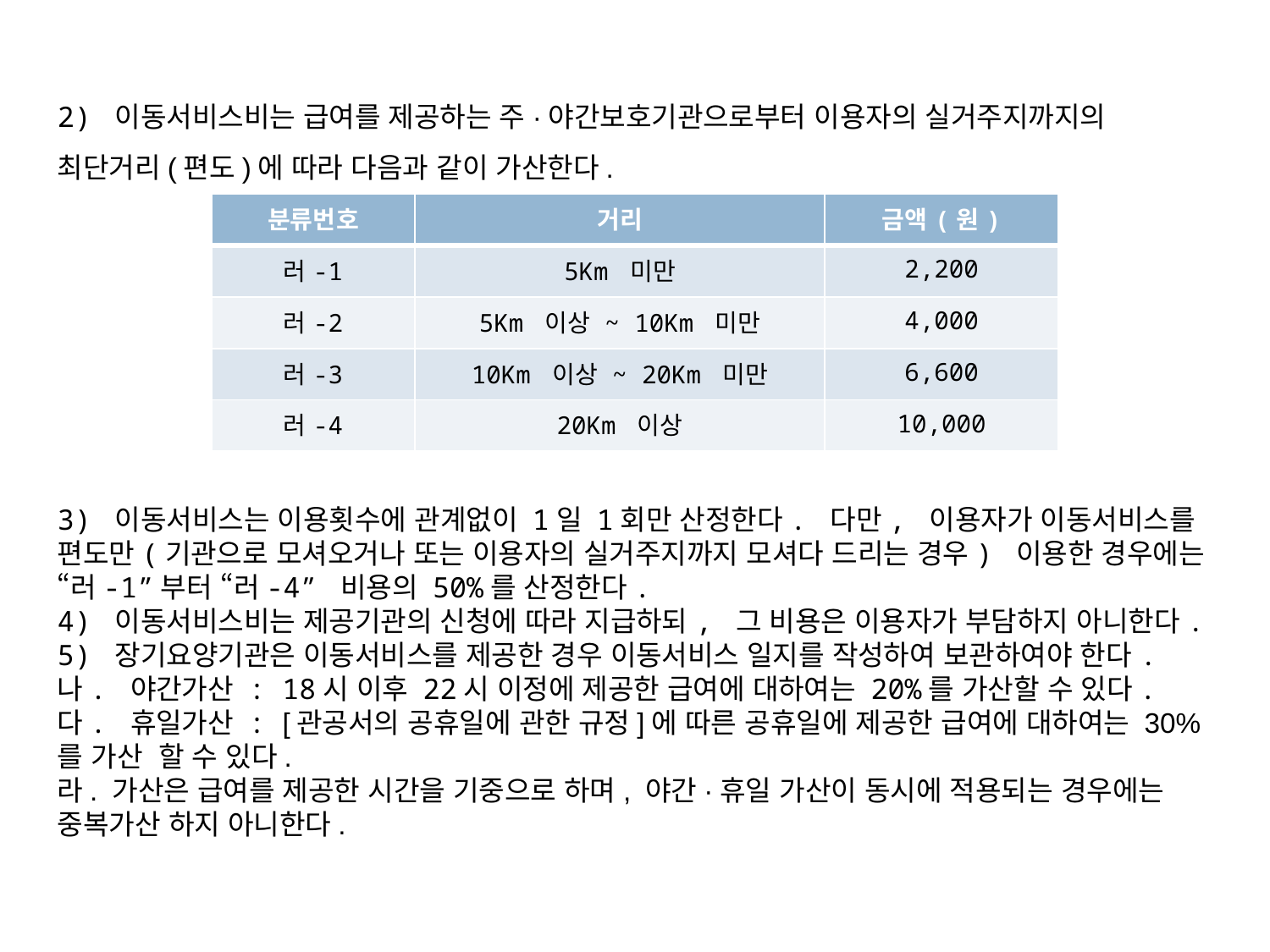

2) 이동서비스비는 급여를 제공하는 주·야간보호기관으로부터 이용자의 실거주지까지의 최단거리(편도)에 따라 다음과 같이 가산한다.
| 분류번호 | 거리 | 금액(원) |
| --- | --- | --- |
| 러-1 | 5Km 미만 | 2,200 |
| 러-2 | 5Km 이상 ~ 10Km 미만 | 4,000 |
| 러-3 | 10Km 이상 ~ 20Km 미만 | 6,600 |
| 러-4 | 20Km 이상 | 10,000 |
3) 이동서비스는 이용횟수에 관계없이 1일 1회만 산정한다. 다만, 이용자가 이동서비스를 편도만(기관으로 모셔오거나 또는 이용자의 실거주지까지 모셔다 드리는 경우) 이용한 경우에는 “러-1”부터 “러-4” 비용의 50%를 산정한다.
4) 이동서비스비는 제공기관의 신청에 따라 지급하되, 그 비용은 이용자가 부담하지 아니한다.
5) 장기요양기관은 이동서비스를 제공한 경우 이동서비스 일지를 작성하여 보관하여야 한다.
나. 야간가산 : 18시 이후 22시 이정에 제공한 급여에 대하여는 20%를 가산할 수 있다.
다. 휴일가산 : [관공서의 공휴일에 관한 규정]에 따른 공휴일에 제공한 급여에 대하여는 30%를 가산  할 수 있다.
라. 가산은 급여를 제공한 시간을 기중으로 하며, 야간·휴일 가산이 동시에 적용되는 경우에는 중복가산 하지 아니한다.